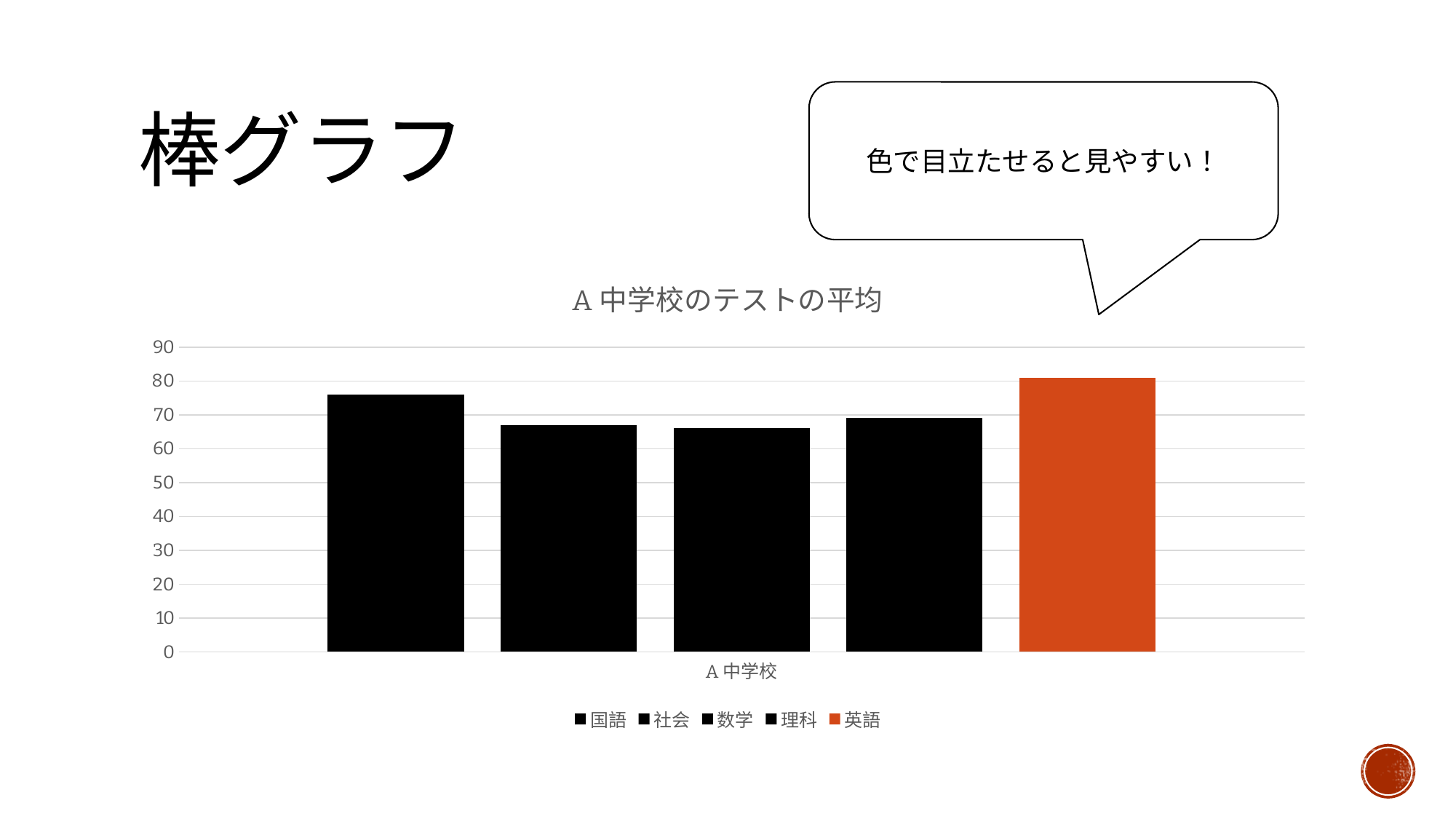

# 棒グラフ
色で目立たせると見やすい！

### Chart: A中学校のテストの平均

| Category | 国語 | 社会 | 数学 | 理科 | 英語 |
|---|---|---|---|---|---|
| A中学校 | 76.0 | 67.0 | 66.0 | 69.0 | 81.0 |